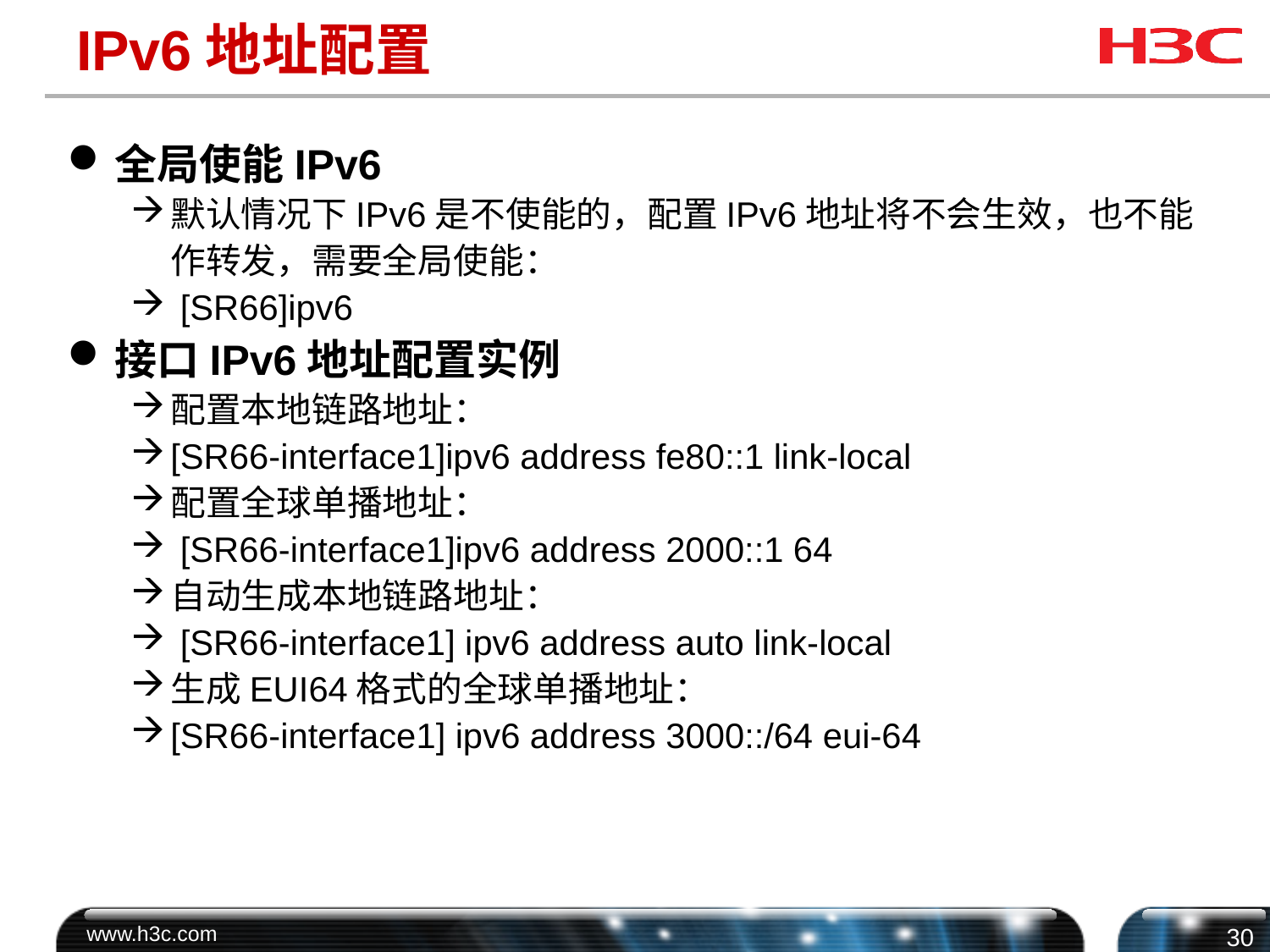

# IPv6地址配置
全局使能IPv6
默认情况下IPv6是不使能的，配置IPv6地址将不会生效，也不能作转发，需要全局使能：
 [SR66]ipv6
接口IPv6地址配置实例
配置本地链路地址：
[SR66-interface1]ipv6 address fe80::1 link-local
配置全球单播地址：
 [SR66-interface1]ipv6 address 2000::1 64
自动生成本地链路地址：
 [SR66-interface1] ipv6 address auto link-local
生成EUI64格式的全球单播地址：
[SR66-interface1] ipv6 address 3000::/64 eui-64